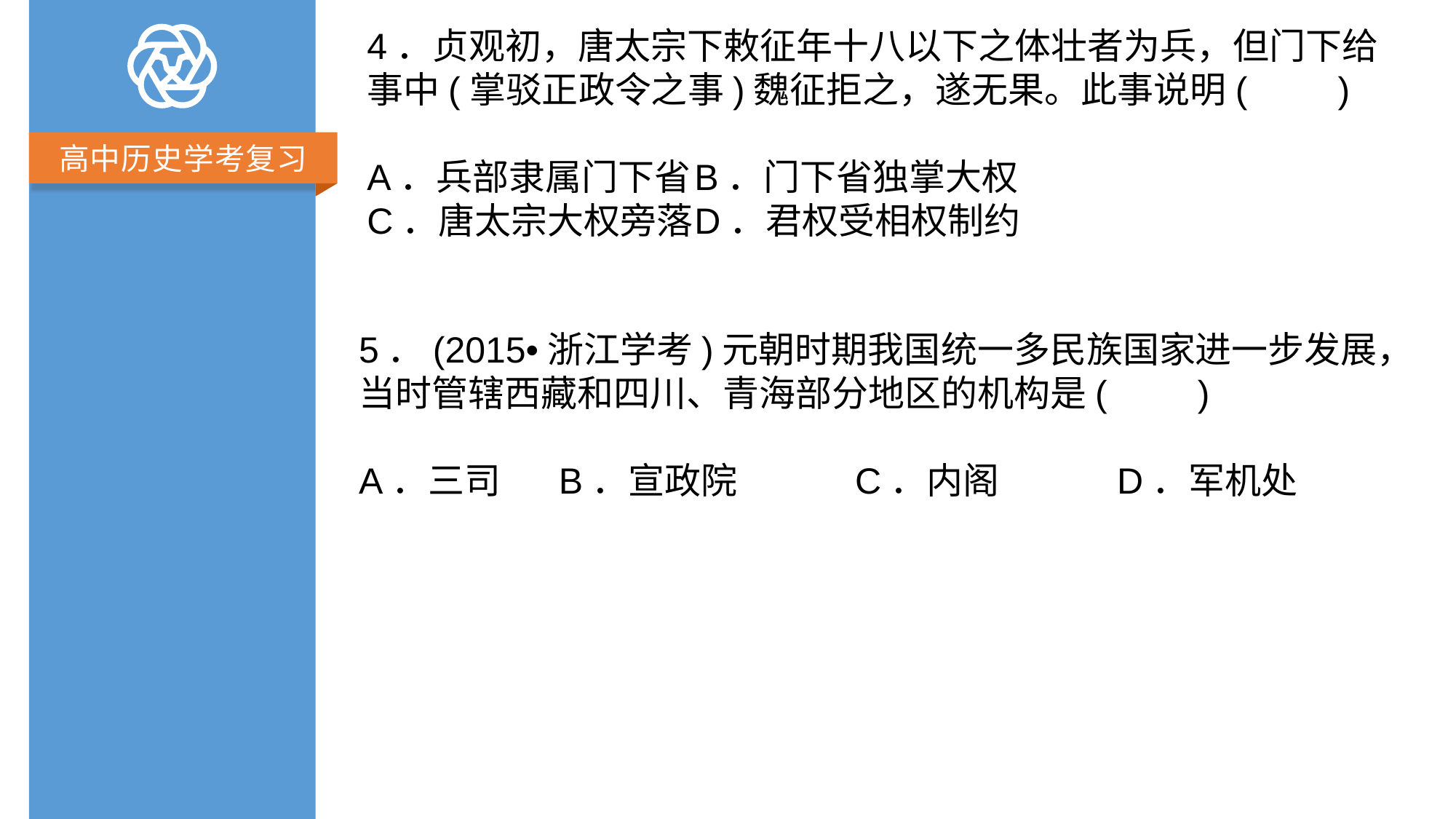

4．贞观初，唐太宗下敕征年十八以下之体壮者为兵，但门下给事中(掌驳正政令之事)魏征拒之，遂无果。此事说明(　　)

A．兵部隶属门下省	B．门下省独掌大权
C．唐太宗大权旁落	D．君权受相权制约
5．(2015•浙江学考)元朝时期我国统一多民族国家进一步发展，当时管辖西藏和四川、青海部分地区的机构是(　　)

A．三司      B．宣政院　　　C．内阁　　　D．军机处